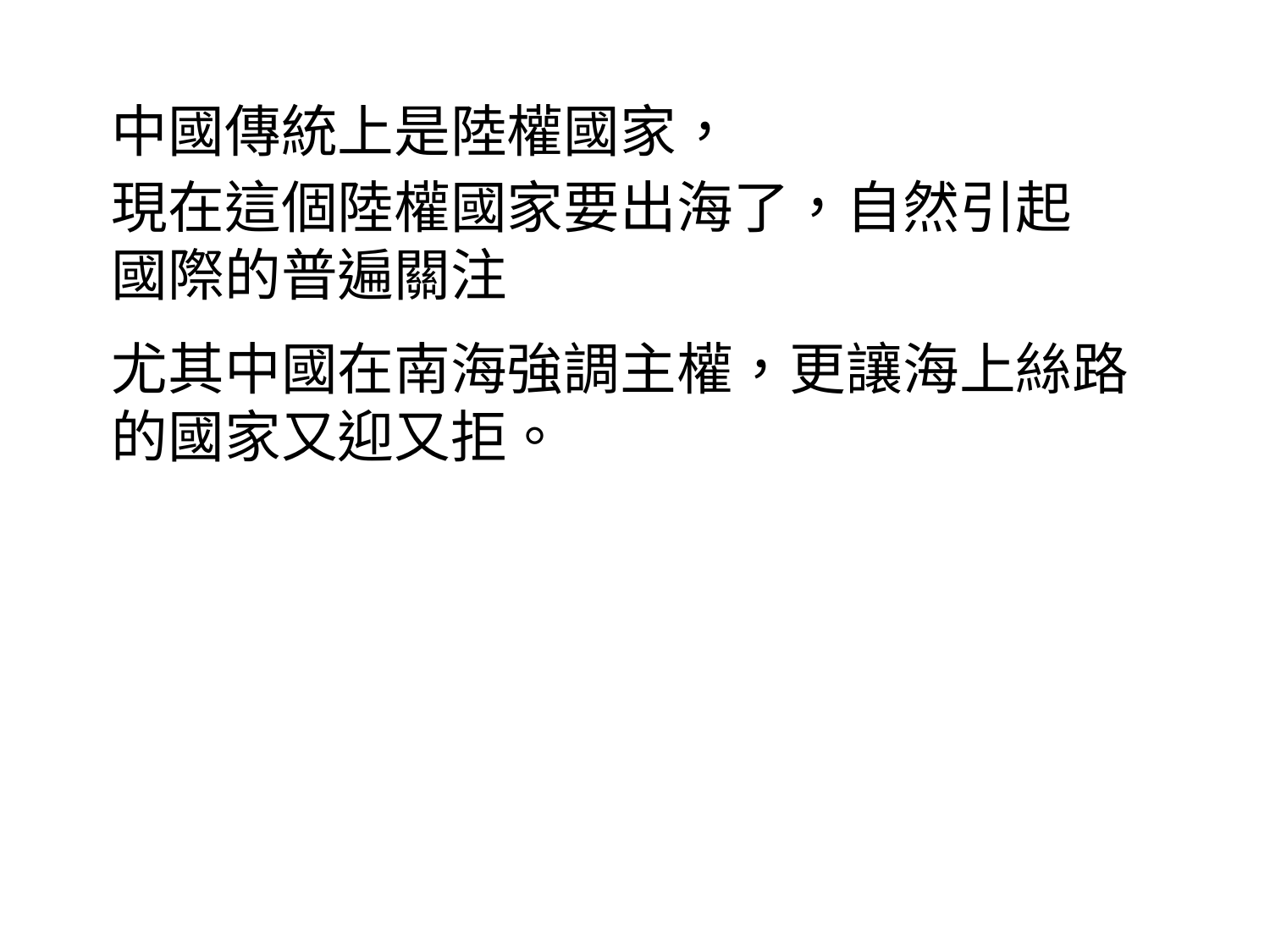

中國傳統上是陸權國家，
現在這個陸權國家要出海了，自然引起國際的普遍關注
尤其中國在南海強調主權，更讓海上絲路的國家又迎又拒。